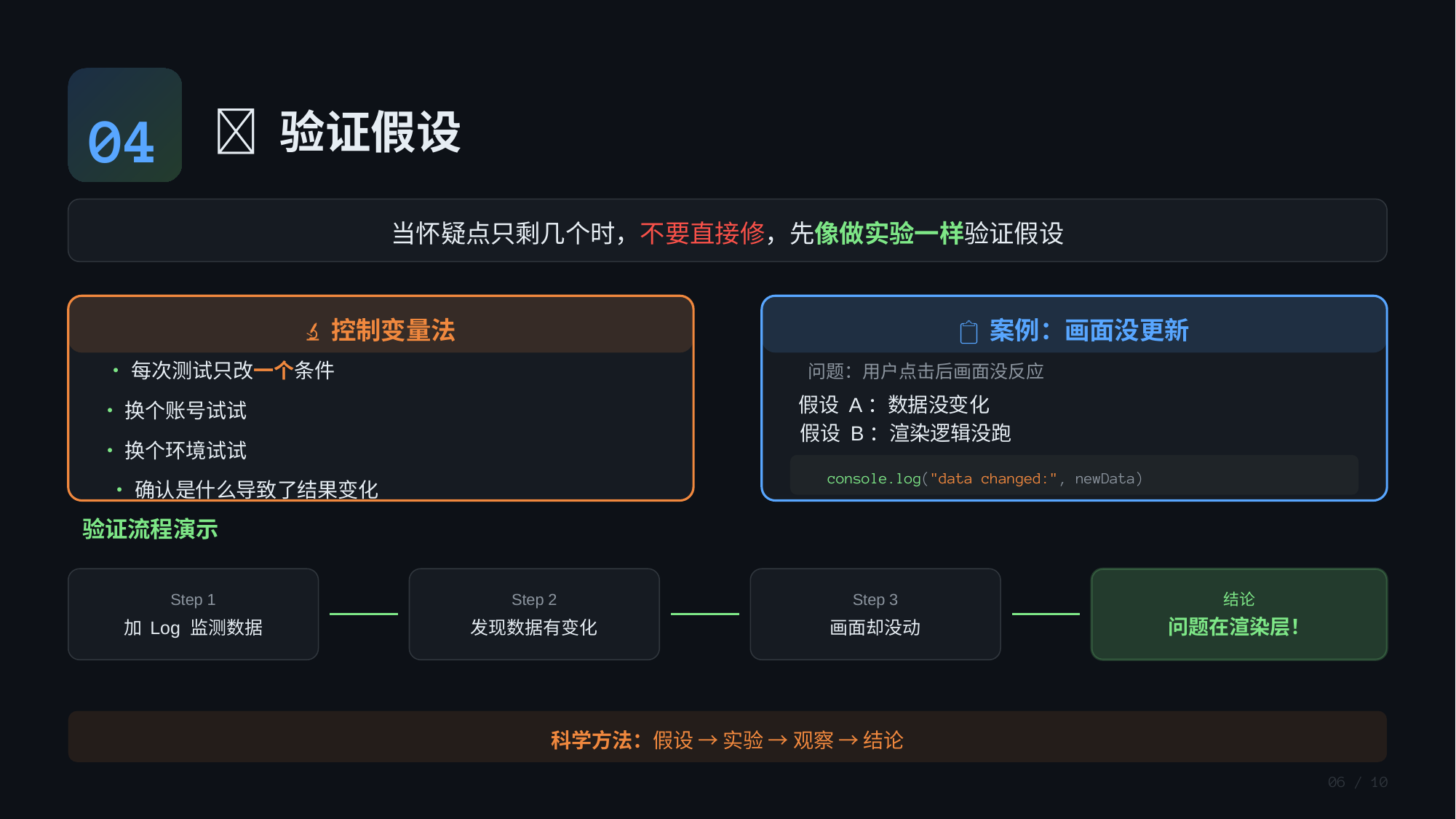

04
🧪 验证假设

当怀疑点只剩几个时，不要直接修，先像做实验一样验证假设

🔬 控制变量法
•每次测试只改一个条件
•换个账号试试
•换个环境试试
•确认是什么导致了结果变化

📋 案例：画面没更新
问题：用户点击后画面没反应
假设 A：数据没变化
假设 B：渲染逻辑没跑

console.log("data changed:", newData)
验证流程演示

Step 2
发现数据有变化

Step 3
画面却没动

结论
问题在渲染层！
Step 1

加 Log 监测数据

科学方法：假设 → 实验 → 观察 → 结论
06 / 10